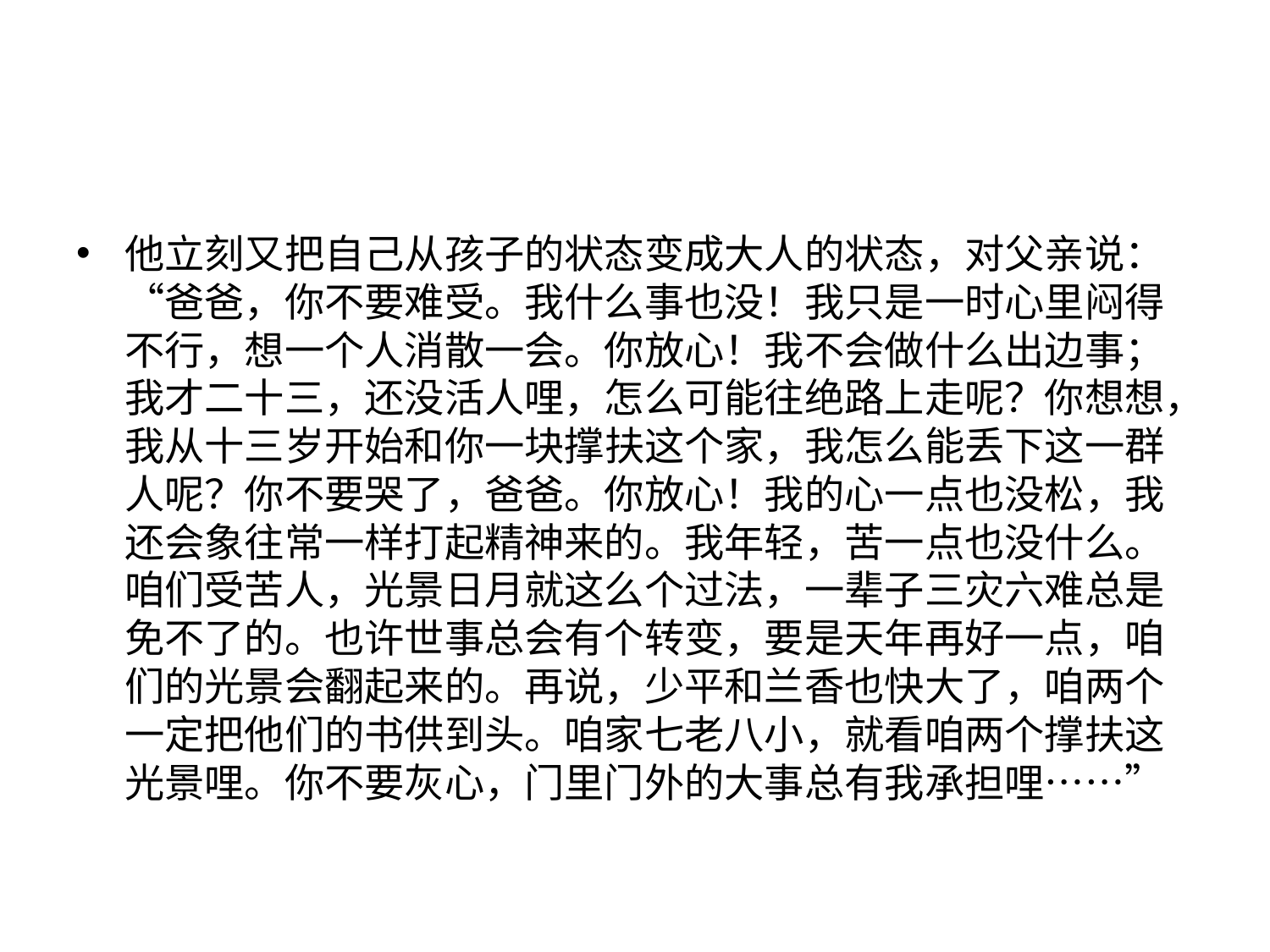

#
他立刻又把自己从孩子的状态变成大人的状态，对父亲说：“爸爸，你不要难受。我什么事也没！我只是一时心里闷得不行，想一个人消散一会。你放心！我不会做什么出边事；我才二十三，还没活人哩，怎么可能往绝路上走呢？你想想，我从十三岁开始和你一块撑扶这个家，我怎么能丢下这一群人呢？你不要哭了，爸爸。你放心！我的心一点也没松，我还会象往常一样打起精神来的。我年轻，苦一点也没什么。咱们受苦人，光景日月就这么个过法，一辈子三灾六难总是免不了的。也许世事总会有个转变，要是天年再好一点，咱们的光景会翻起来的。再说，少平和兰香也快大了，咱两个一定把他们的书供到头。咱家七老八小，就看咱两个撑扶这光景哩。你不要灰心，门里门外的大事总有我承担哩……”